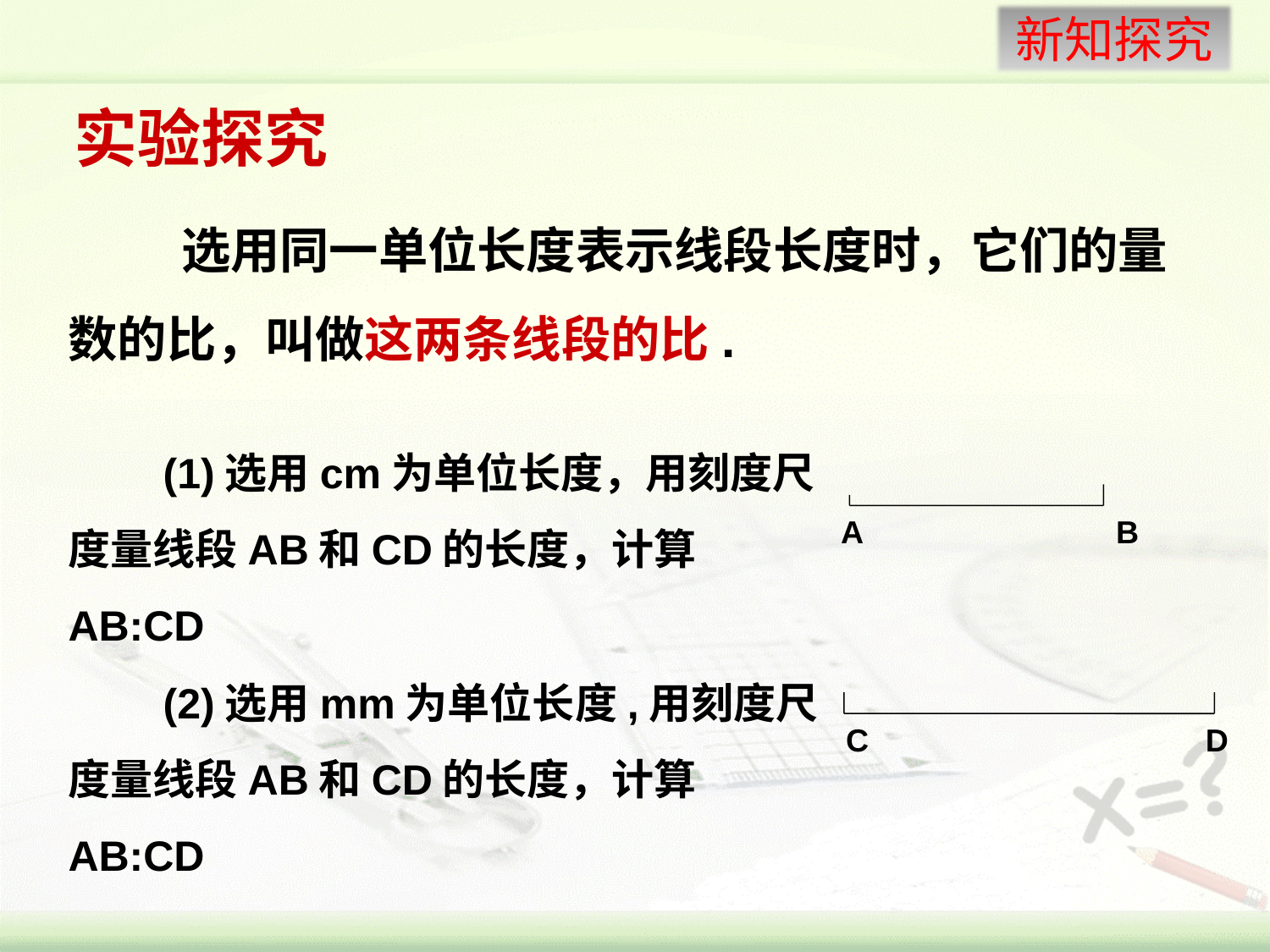

实验探究
         选用同一单位长度表示线段长度时，它们的量数的比，叫做这两条线段的比.
        (1)选用cm为单位长度，用刻度尺度量线段AB和CD的长度，计算AB:CD

A

B
        (2)选用mm为单位长度,用刻度尺度量线段AB和CD的长度，计算AB:CD

C

D